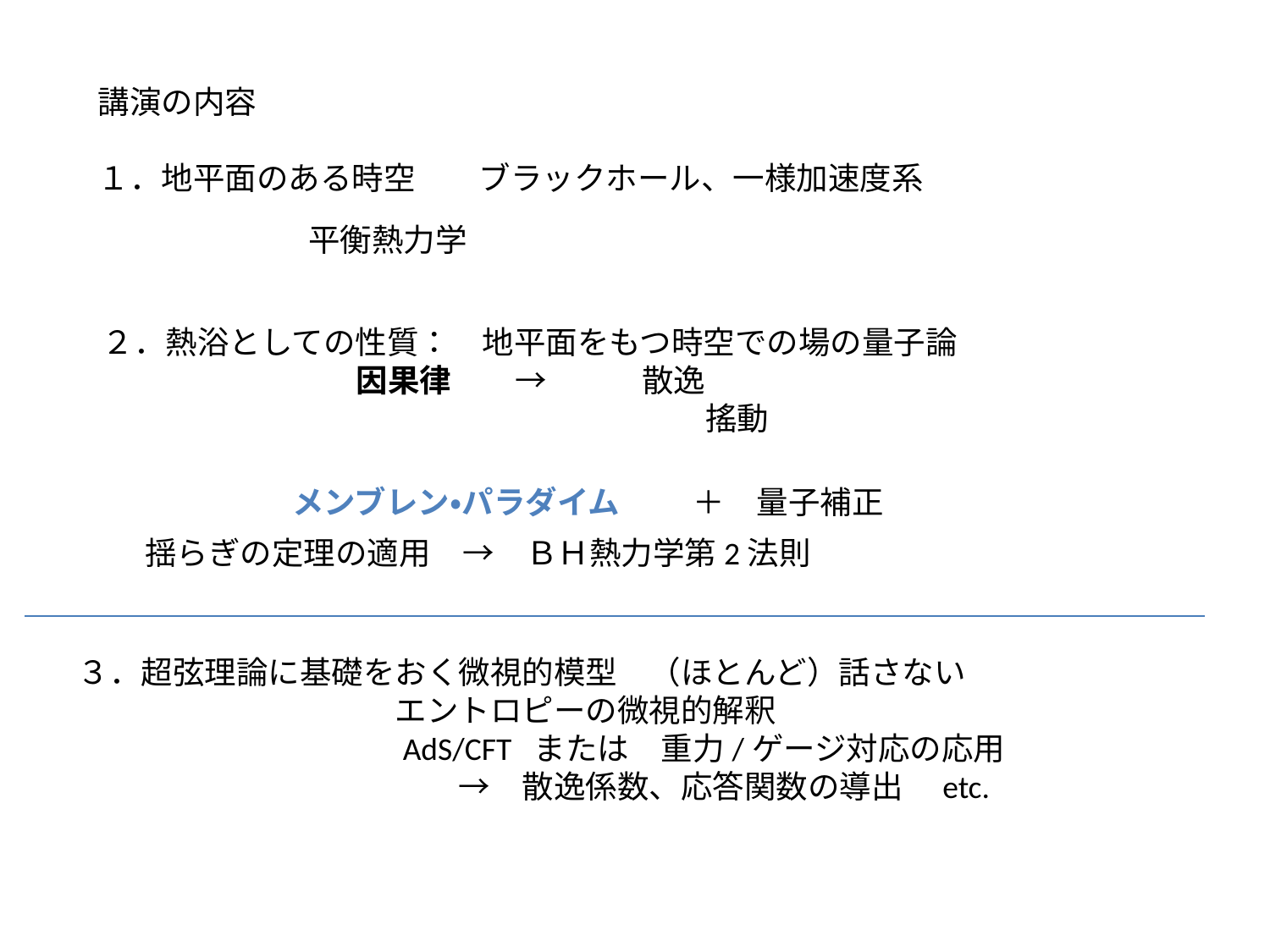

講演の内容

１．地平面のある時空　　ブラックホール、一様加速度系
平衡熱力学
２．熱浴としての性質：　地平面をもつ時空での場の量子論
　　　　　　　　因果律　　→　　　散逸
　　　　　　　　　　　　　　　　　　　搖動
メンブレン・パラダイム
＋　量子補正
   揺らぎの定理の適用　→　ＢＨ熱力学第2法則
３．超弦理論に基礎をおく微視的模型　（ほとんど）話さない
　　　　　　　　　　エントロピーの微視的解釈
　　　　　　　　　　AdS/CFT  または　重力/ゲージ対応の応用
　　　　　　　　　　　　→　散逸係数、応答関数の導出　etc.